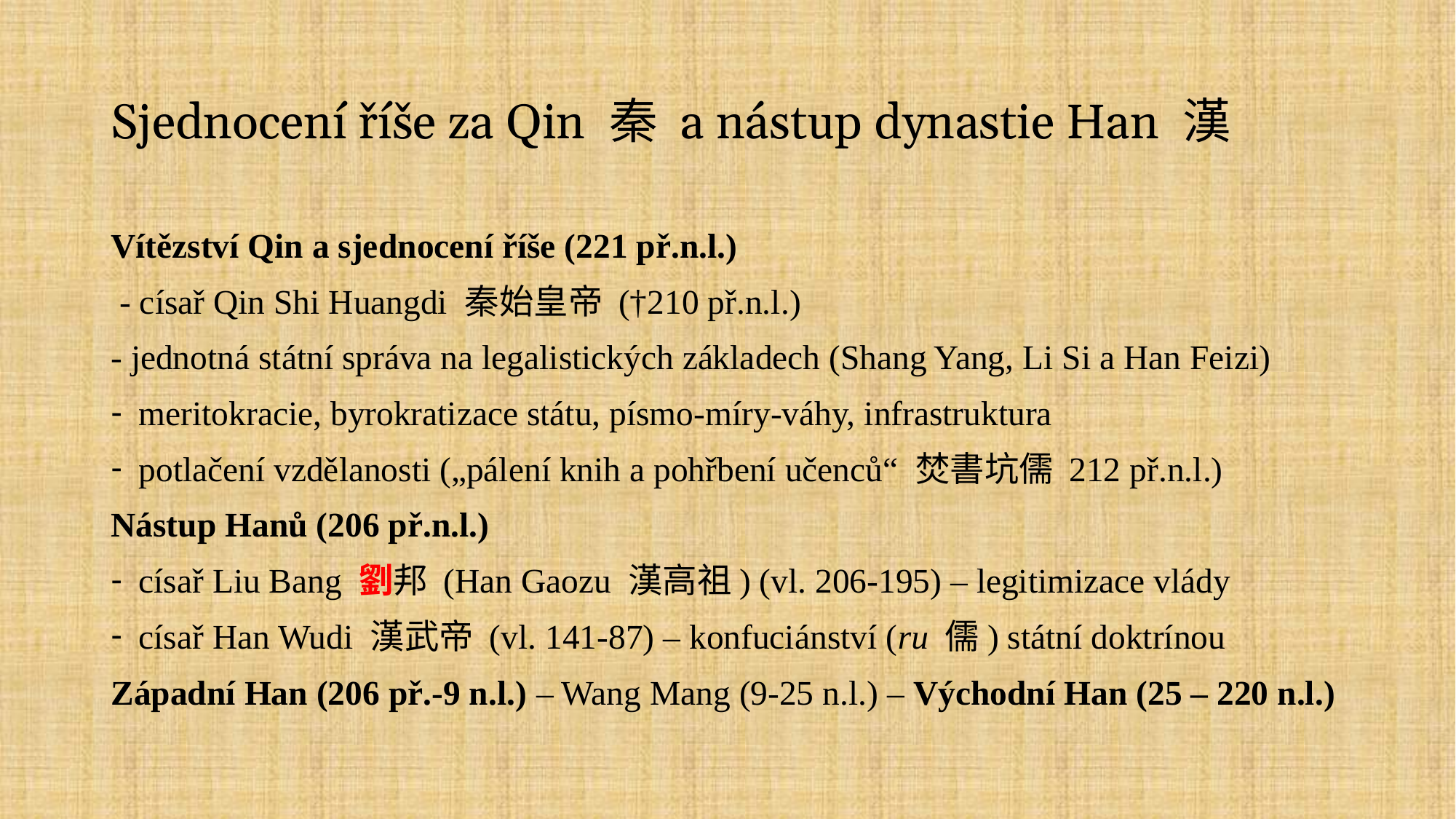

# Sjednocení říše za Qin 秦 a nástup dynastie Han 漢
Vítězství Qin a sjednocení říše (221 př.n.l.)
 - císař Qin Shi Huangdi 秦始皇帝 (†210 př.n.l.)
- jednotná státní správa na legalistických základech (Shang Yang, Li Si a Han Feizi)
meritokracie, byrokratizace státu, písmo-míry-váhy, infrastruktura
potlačení vzdělanosti („pálení knih a pohřbení učenců“ 焚書坑儒 212 př.n.l.)
Nástup Hanů (206 př.n.l.)
císař Liu Bang 劉邦 (Han Gaozu 漢高祖) (vl. 206-195) – legitimizace vlády
císař Han Wudi 漢武帝 (vl. 141-87) – konfuciánství (ru 儒) státní doktrínou
Západní Han (206 př.-9 n.l.) – Wang Mang (9-25 n.l.) – Východní Han (25 – 220 n.l.)